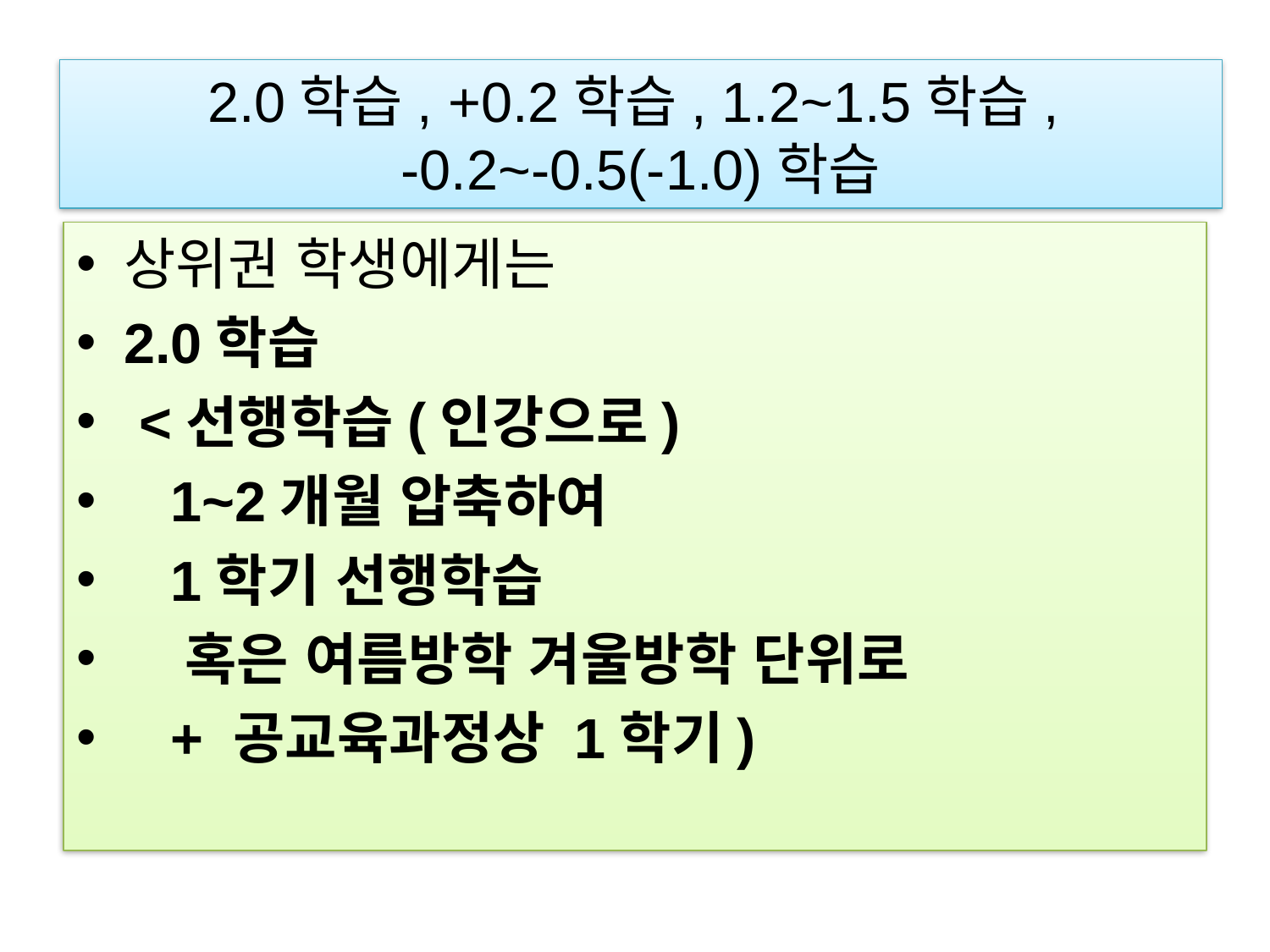

# 2.0학습, +0.2학습, 1.2~1.5학습, -0.2~-0.5(-1.0)학습
상위권 학생에게는
2.0학습
 <선행학습(인강으로)
   1~2개월 압축하여
   1학기 선행학습
   혹은 여름방학 겨울방학 단위로
   + 공교육과정상 1학기)